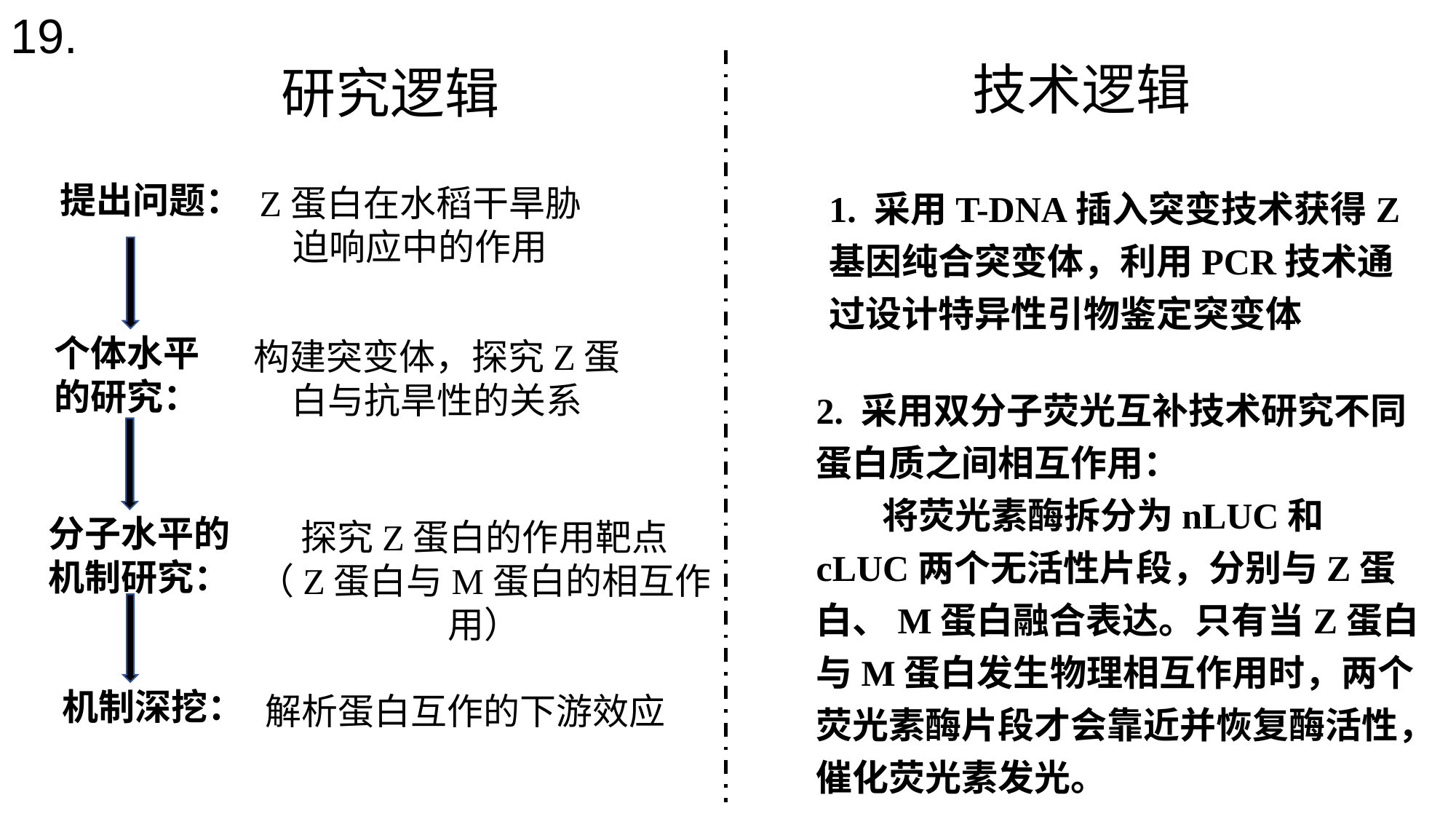

19.
技术逻辑
研究逻辑
提出问题：
1. 采用T-DNA插入突变技术获得Z基因纯合突变体，利用PCR技术通过设计特异性引物鉴定突变体
Z蛋白在水稻干旱胁迫响应中的作用

个体水平的研究：
构建突变体，探究Z蛋白与抗旱性的关系
2. 采用双分子荧光互补技术研究不同蛋白质之间相互作用：
       将荧光素酶拆分为nLUC和cLUC两个无活性片段，分别与Z蛋白、M蛋白融合表达。只有当Z蛋白与M蛋白发生物理相互作用时，两个荧光素酶片段才会靠近并恢复酶活性，催化荧光素发光。

分子水平的机制研究：
探究Z蛋白的作用靶点
（Z蛋白与M蛋白的相互作用）

机制深挖：
解析蛋白互作的下游效应